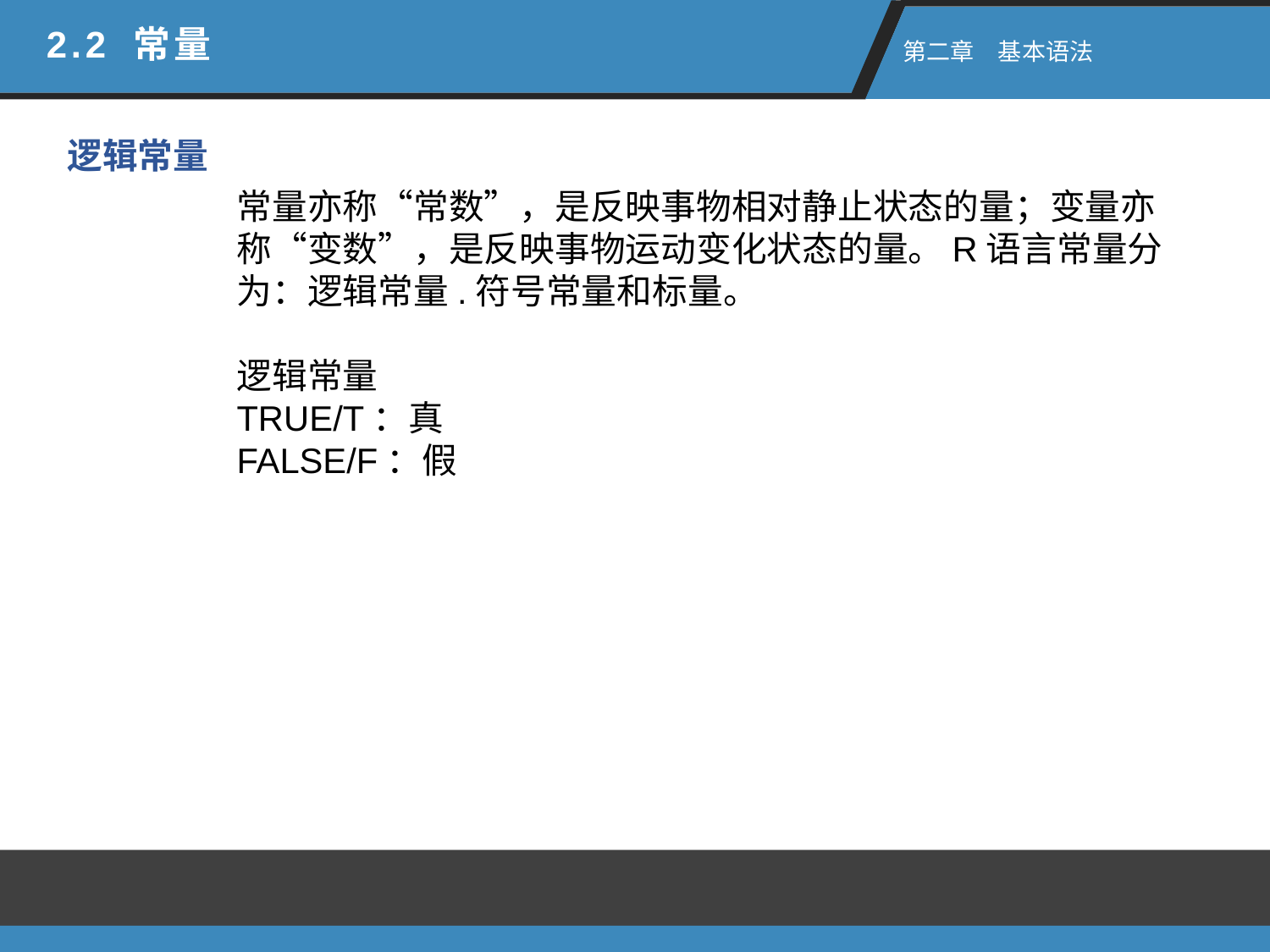

2.2 常量
  第二章　基本语法
逻辑常量
常量亦称“常数”，是反映事物相对静止状态的量；变量亦称“变数”，是反映事物运动变化状态的量。R语言常量分为：逻辑常量.符号常量和标量。

逻辑常量
TRUE/T：真
FALSE/F：假